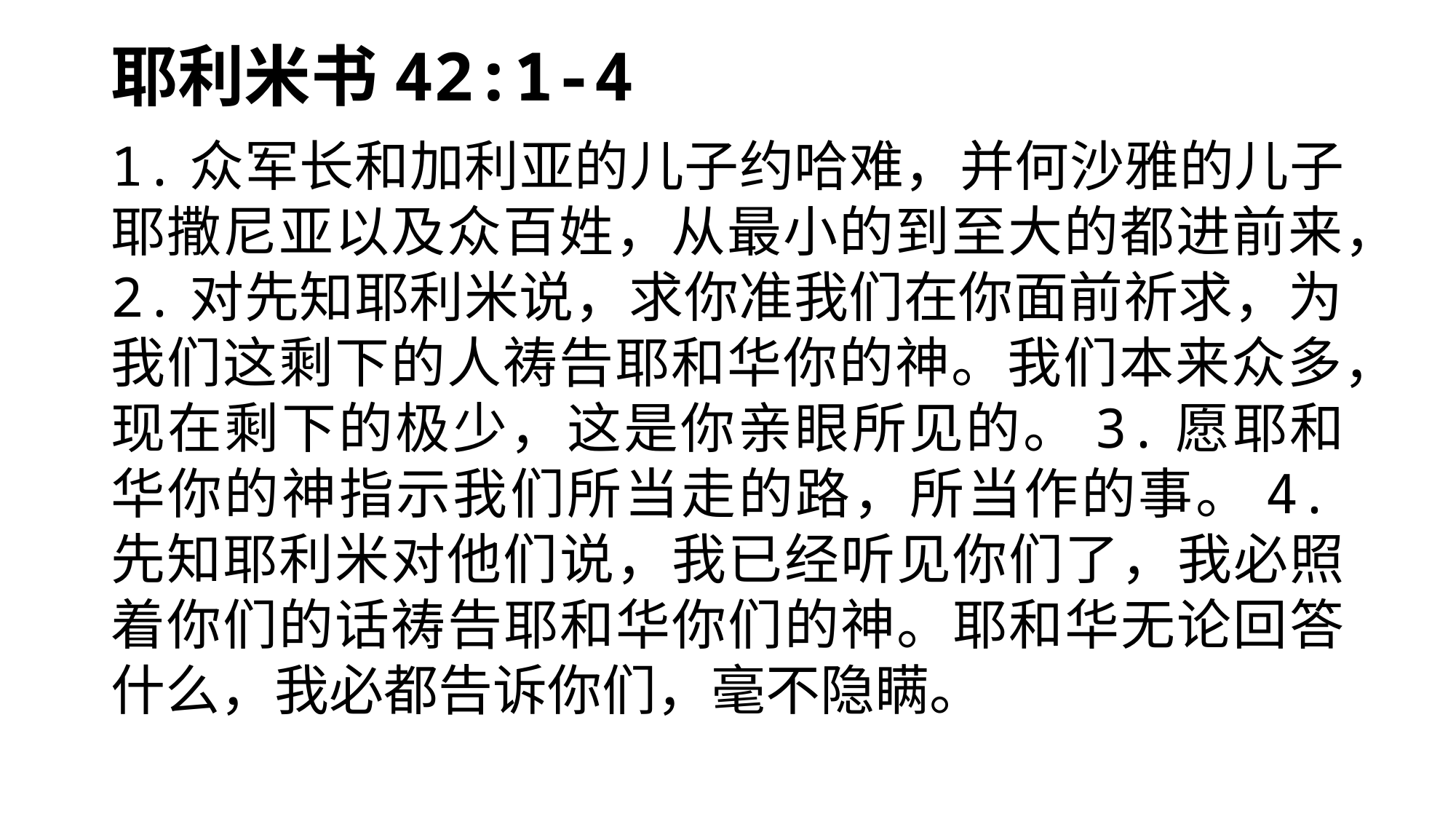

# 耶利米书42:1-4
1.众军长和加利亚的儿子约哈难，并何沙雅的儿子耶撒尼亚以及众百姓，从最小的到至大的都进前来，2.对先知耶利米说，求你准我们在你面前祈求，为我们这剩下的人祷告耶和华你的神。我们本来众多，现在剩下的极少，这是你亲眼所见的。3.愿耶和华你的神指示我们所当走的路，所当作的事。4.先知耶利米对他们说，我已经听见你们了，我必照着你们的话祷告耶和华你们的神。耶和华无论回答什么，我必都告诉你们，毫不隐瞒。